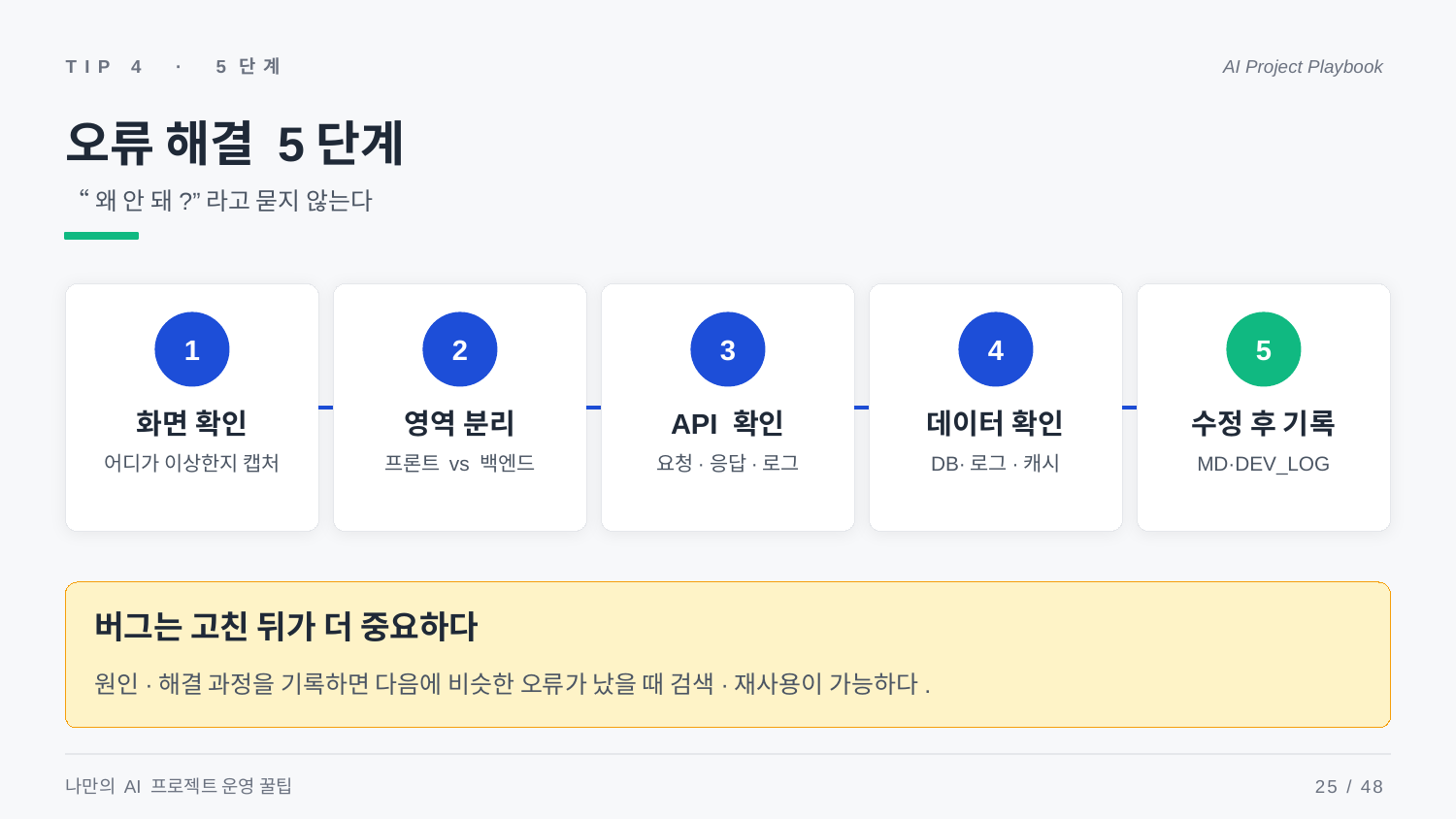

TIP 4  ·  5단계
AI Project Playbook
오류 해결 5단계
“왜 안 돼?”라고 묻지 않는다

1
2
3
4
5
화면 확인
영역 분리
API 확인
데이터 확인
수정 후 기록

어디가 이상한지 캡처
프론트 vs 백엔드
요청·응답·로그
DB·로그·캐시
MD·DEV_LOG

버그는 고친 뒤가 더 중요하다
원인·해결 과정을 기록하면 다음에 비슷한 오류가 났을 때 검색·재사용이 가능하다.

나만의 AI 프로젝트 운영 꿀팁
25 / 48